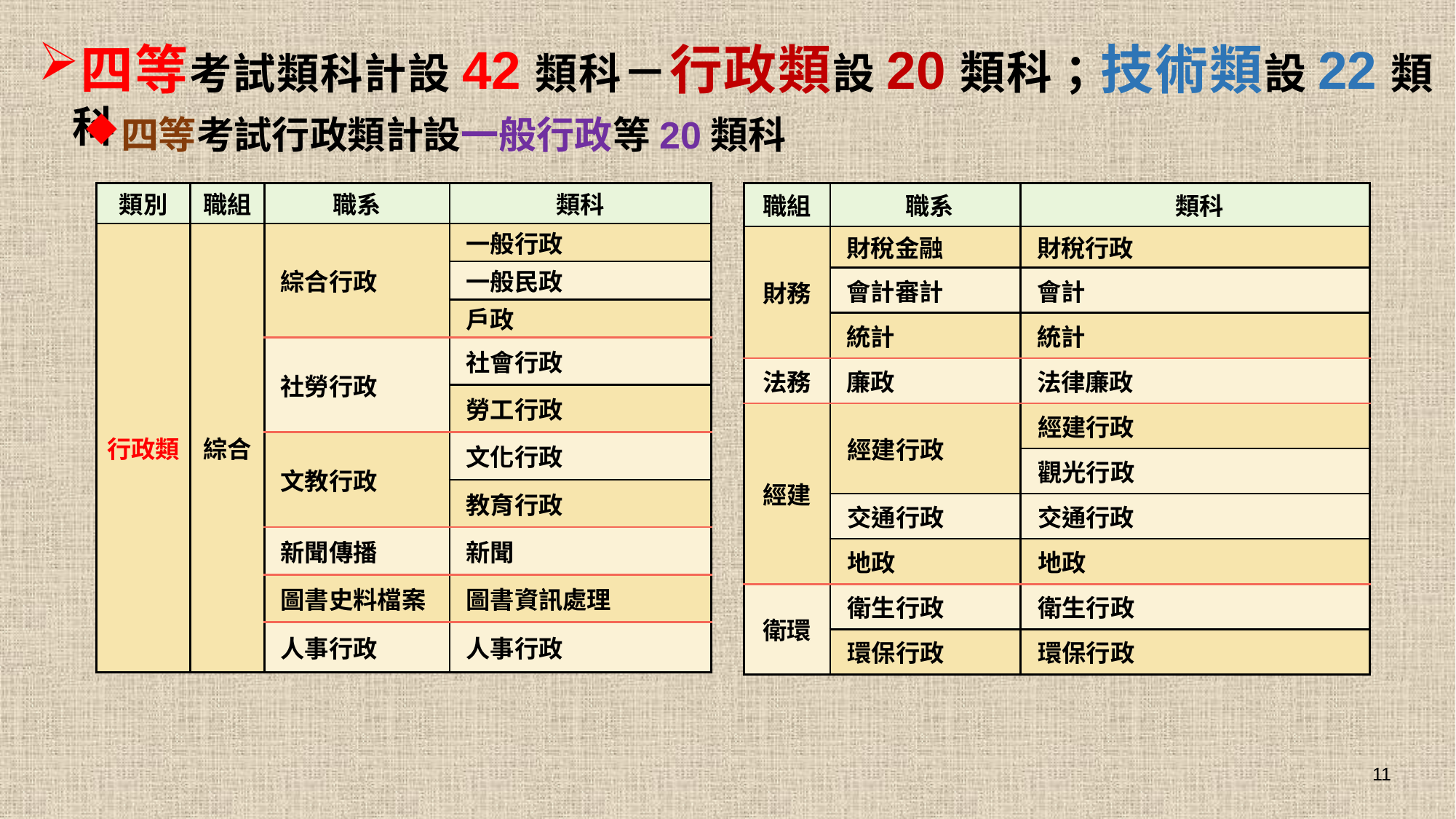

四等考試類科計設42類科－行政類設20類科；技術類設22類科
四等考試行政類計設一般行政等20類科
| 類別 | 職組 | 職系 | 類科 |
| --- | --- | --- | --- |
| 行政類 | 綜合 | 綜合行政 | 一般行政 |
|  |  |  | 一般民政 |
|  |  |  | 戶政 |
|  |  | 社勞行政 | 社會行政 |
|  |  |  | 勞工行政 |
|  |  | 文教行政 | 文化行政 |
|  |  |  | 教育行政 |
|  |  | 新聞傳播 | 新聞 |
|  |  | 圖書史料檔案 | 圖書資訊處理 |
|  |  | 人事行政 | 人事行政 |
| 職組 | 職系 | 類科 |
| --- | --- | --- |
| 財務 | 財稅金融 | 財稅行政 |
|  | 會計審計 | 會計 |
|  | 統計 | 統計 |
| 法務 | 廉政 | 法律廉政 |
| 經建 | 經建行政 | 經建行政 |
|  |  | 觀光行政 |
|  | 交通行政 | 交通行政 |
|  | 地政 | 地政 |
| 衛環 | 衛生行政 | 衛生行政 |
|  | 環保行政 | 環保行政 |
11